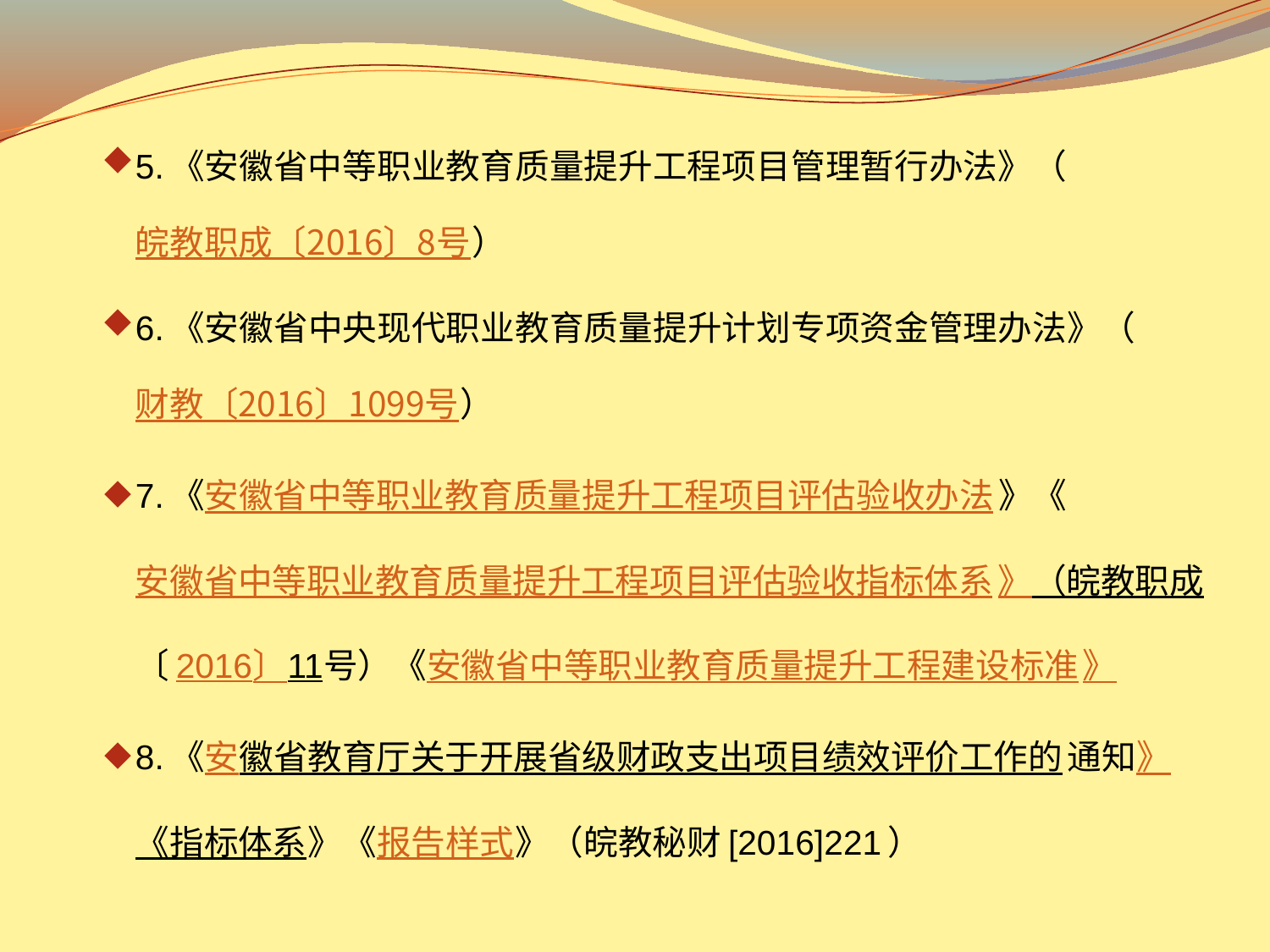

#
5.《安徽省中等职业教育质量提升工程项目管理暂行办法》（皖教职成〔2016〕8号）
6.《安徽省中央现代职业教育质量提升计划专项资金管理办法》（财教〔2016〕1099号）
7.《安徽省中等职业教育质量提升工程项目评估验收办法》《安徽省中等职业教育质量提升工程项目评估验收指标体系》（皖教职成〔2016〕11号）《安徽省中等职业教育质量提升工程建设标准》
8.《安徽省教育厅关于开展省级财政支出项目绩效评价工作的通知》《指标体系》《报告样式》（皖教秘财[2016]221）